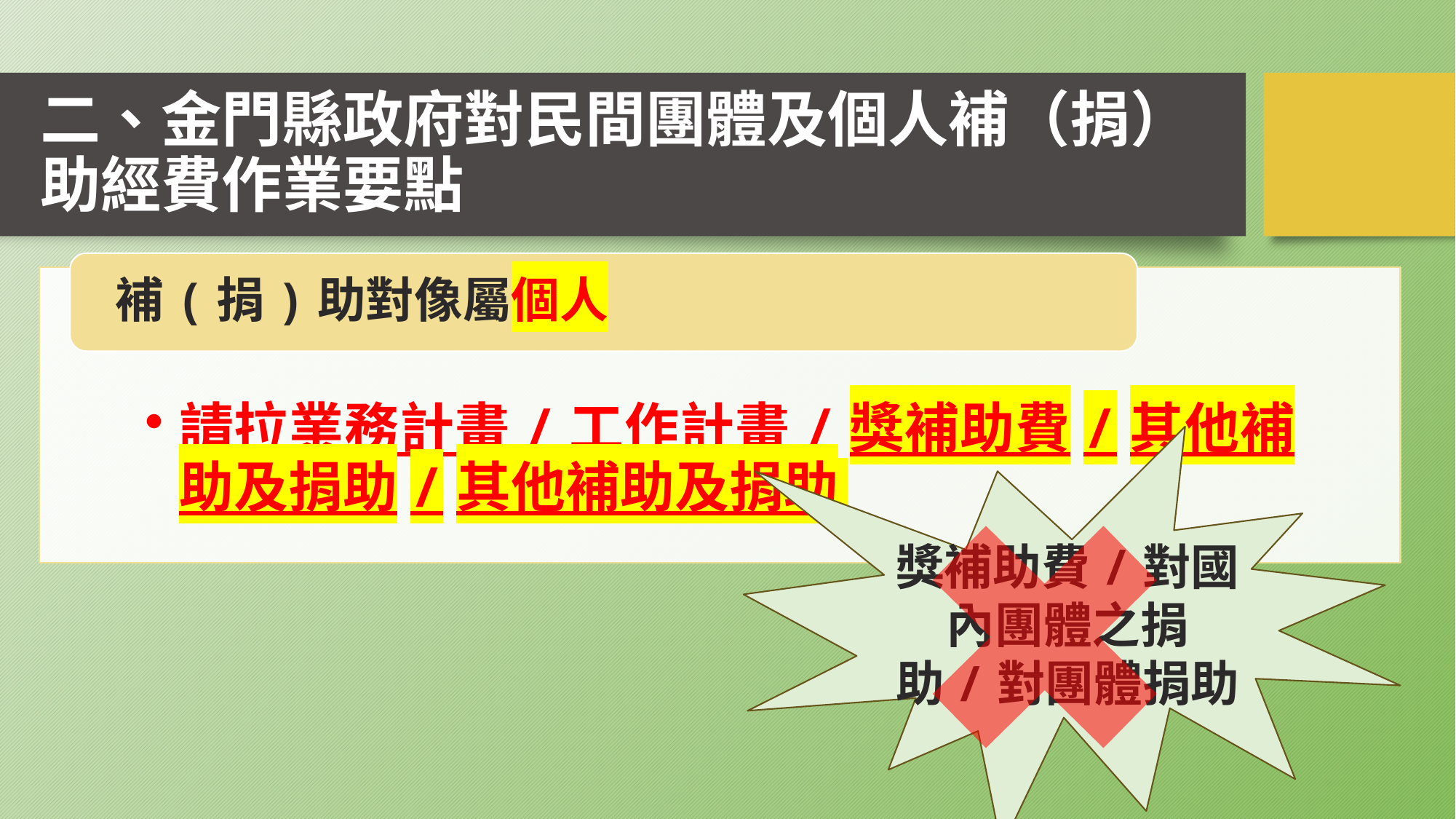

# 二、金門縣政府對民間團體及個人補（捐）助經費作業要點
請拉業務計畫/工作計畫/獎補助費/其他補助及捐助/其他補助及捐助
補(捐)助對像屬個人
獎補助費/對國內團體之捐助/對團體捐助